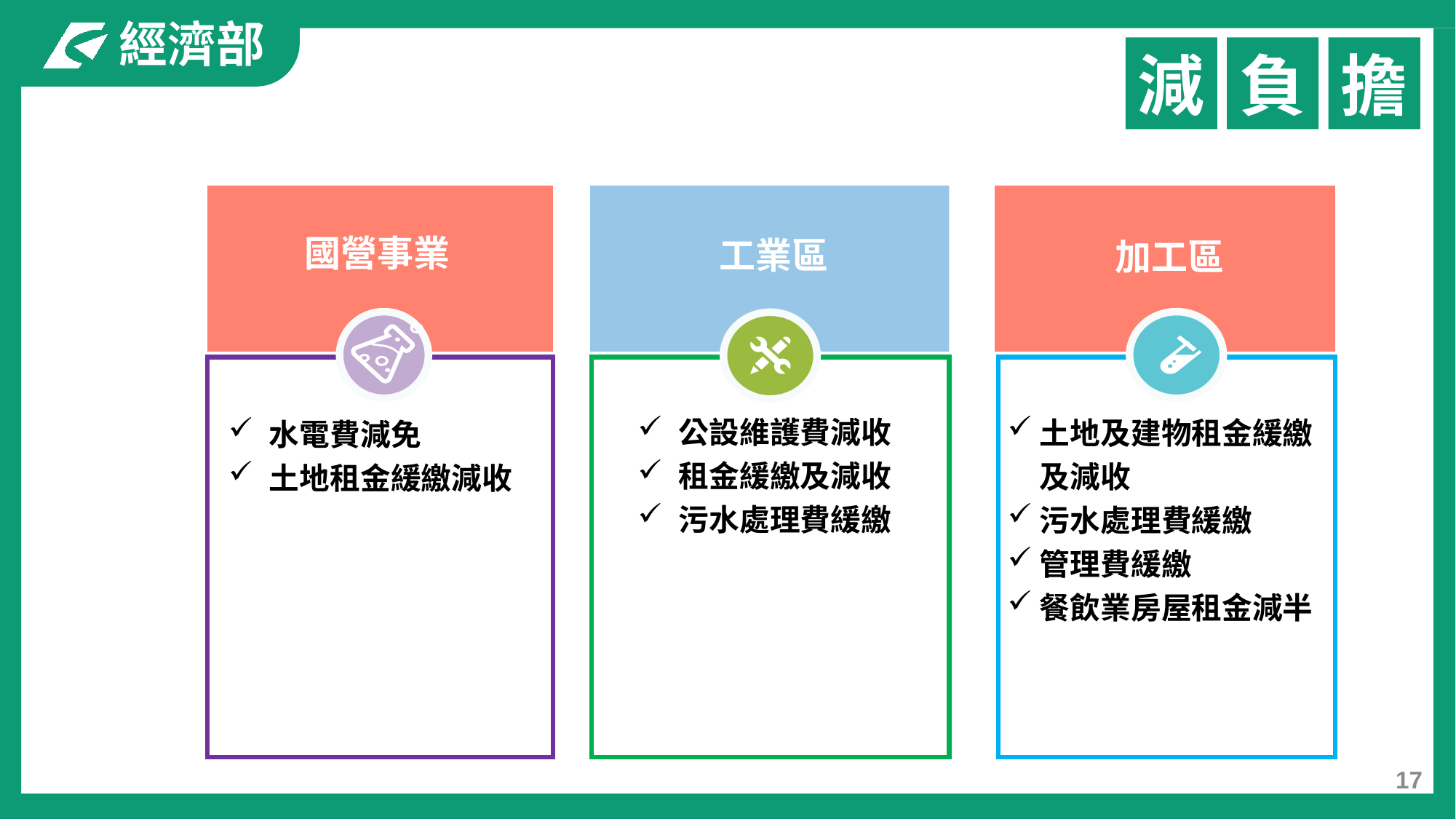

減
負
擔

國營事業

水電費減免
土地租金緩繳減收

工業區

公設維護費減收
租金緩繳及減收
污水處理費緩繳

加工區

土地及建物租金緩繳及減收
污水處理費緩繳
管理費緩繳
餐飲業房屋租金減半
17